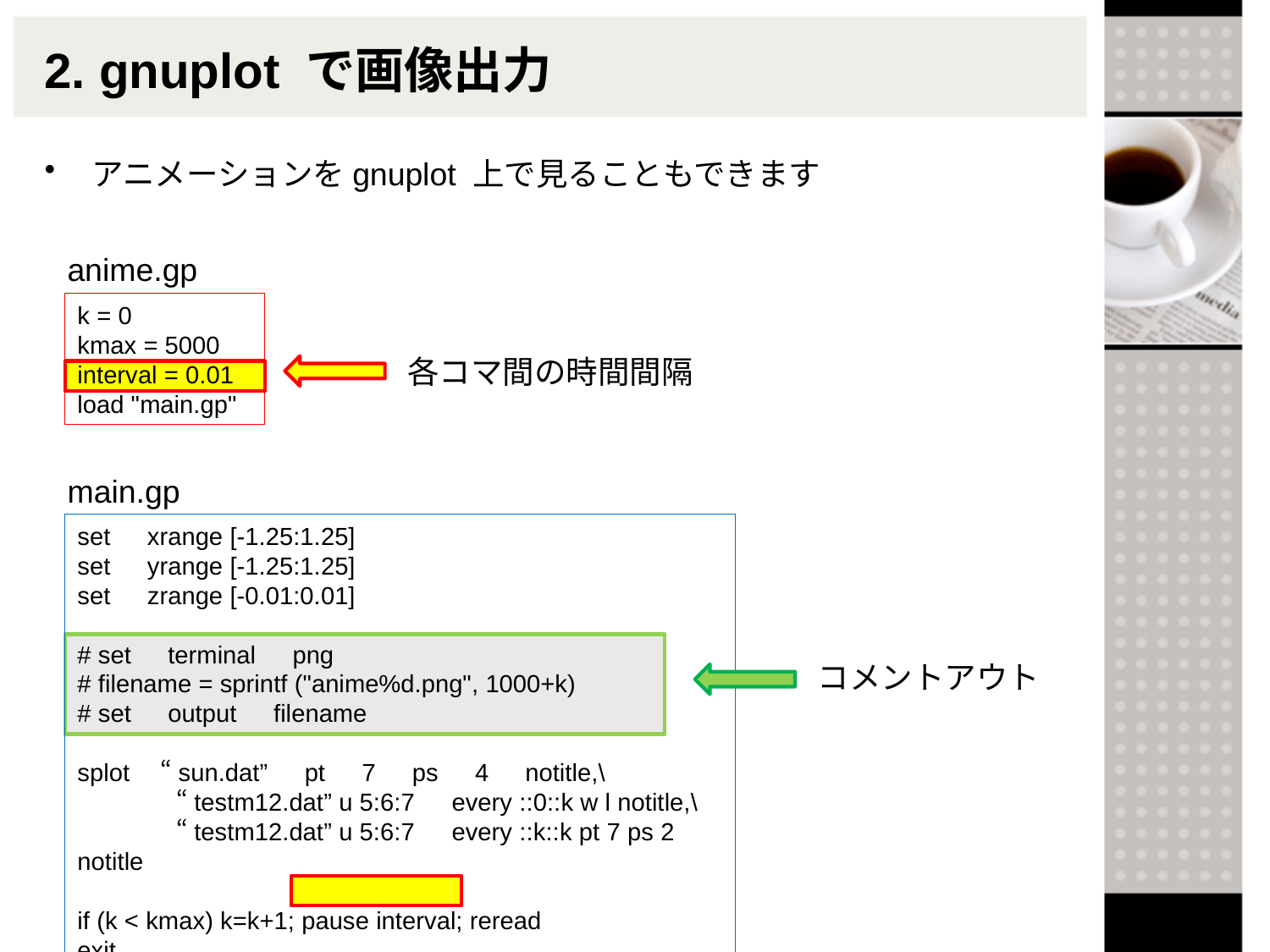

# 2. gnuplot で画像出力
アニメーションをgnuplot 上で見ることもできます
anime.gp
k = 0
kmax = 5000
interval = 0.01
load "main.gp"
各コマ間の時間間隔

main.gp
set　xrange [-1.25:1.25]
set　yrange [-1.25:1.25]
set　zrange [-0.01:0.01]

# set　terminal　png
# filename = sprintf ("anime%d.png", 1000+k)
# set　output　filename

splot　“sun.dat”　pt　7　ps　4　notitle,\
　　　　“testm12.dat” u 5:6:7　every ::0::k w l notitle,\
　　　　“testm12.dat” u 5:6:7　every ::k::k pt 7 ps 2 notitle

if (k < kmax) k=k+1; pause interval; reread
exit

コメントアウト